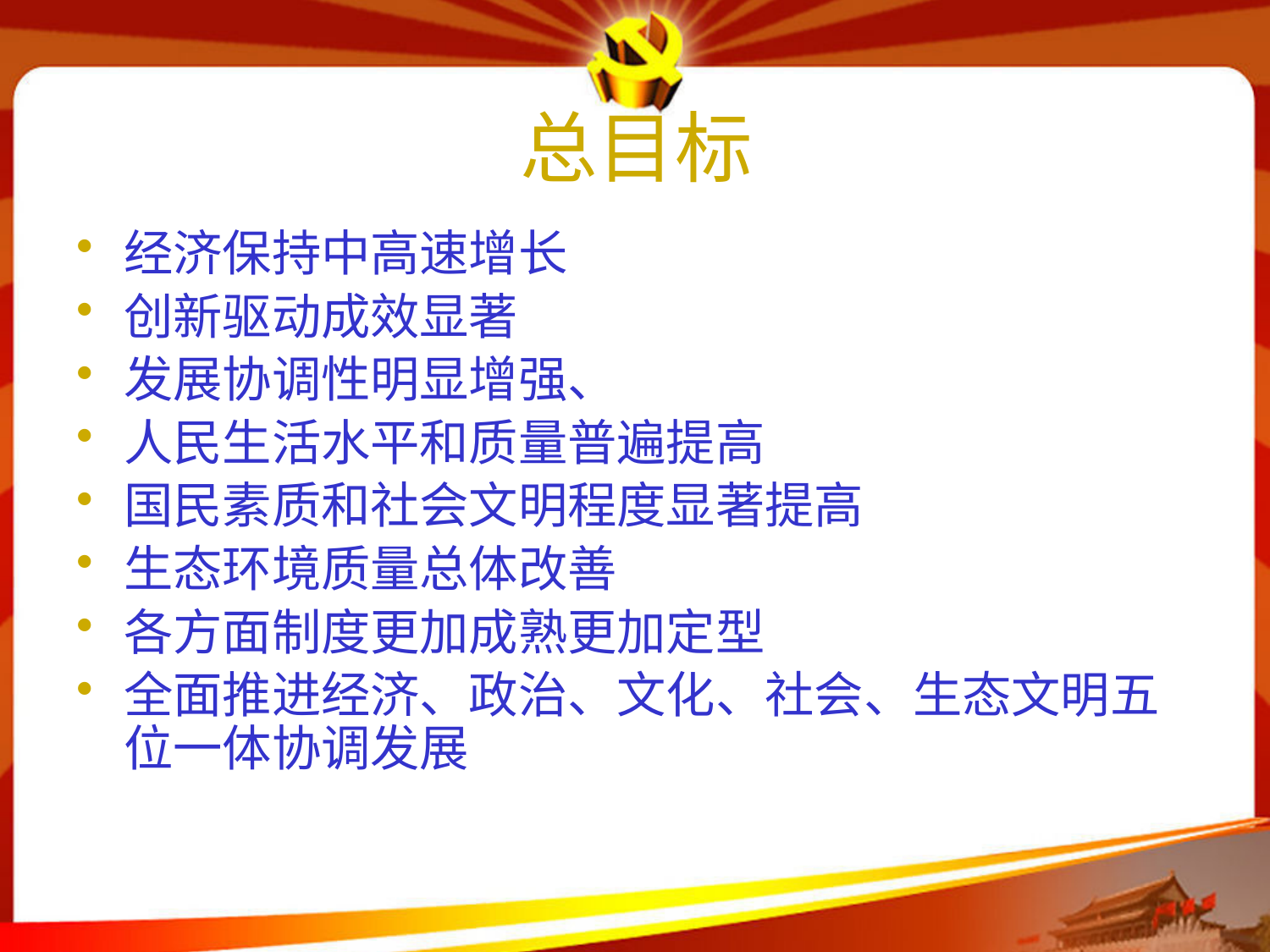

# 总目标
经济保持中高速增长
创新驱动成效显著
发展协调性明显增强、
人民生活水平和质量普遍提高
国民素质和社会文明程度显著提高
生态环境质量总体改善
各方面制度更加成熟更加定型
全面推进经济、政治、文化、社会、生态文明五位一体协调发展